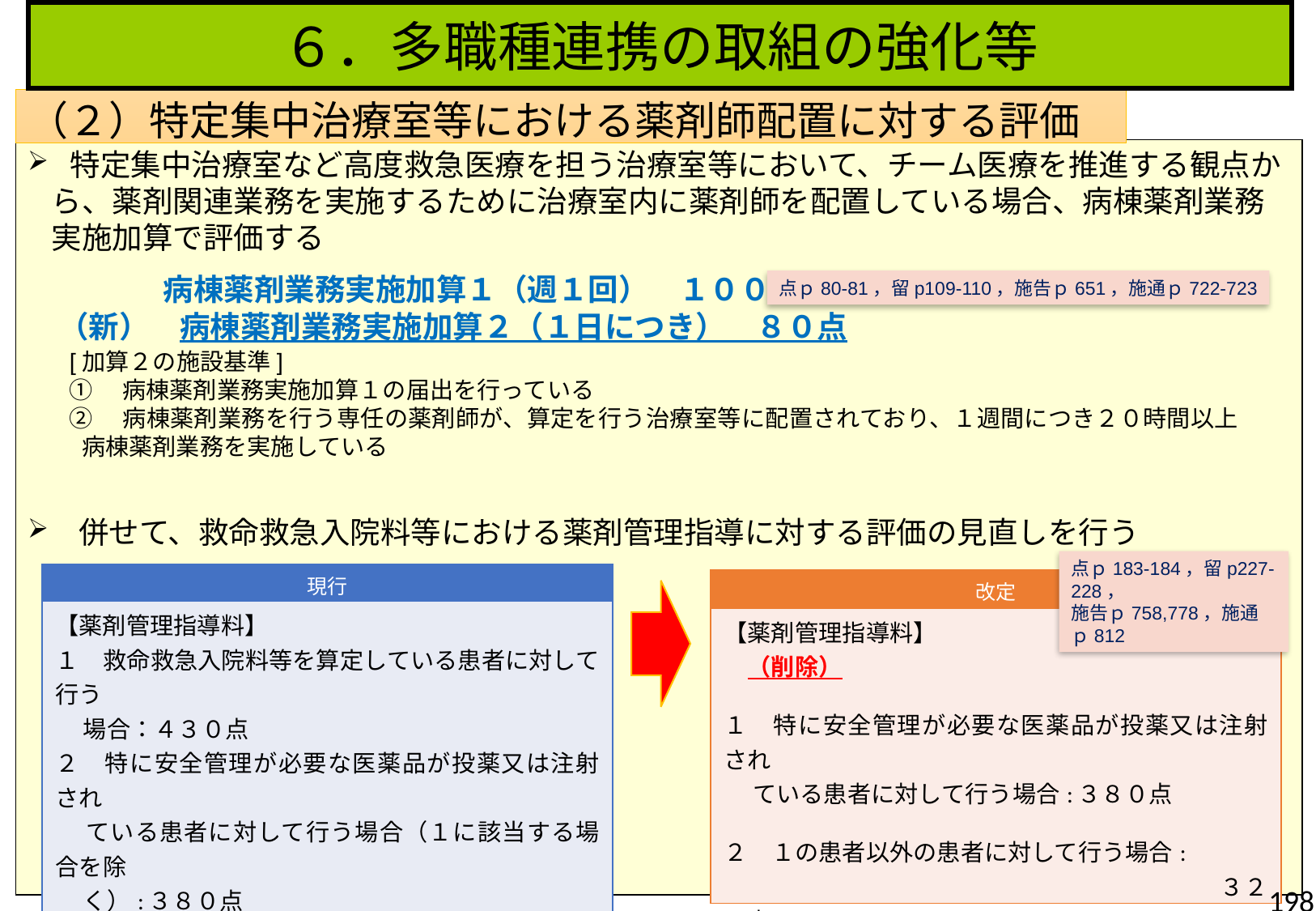

６．多職種連携の取組の強化等
（２）特定集中治療室等における薬剤師配置に対する評価
  特定集中治療室など高度救急医療を担う治療室等において、チーム医療を推進する観点から、薬剤関連業務を実施するために治療室内に薬剤師を配置している場合、病棟薬剤業務実施加算で評価する

　併せて、救命救急入院料等における薬剤管理指導に対する評価の見直しを行う

　　　  病棟薬剤業務実施加算１（週１回）　１００点
（新）　病棟薬剤業務実施加算２（１日につき）　８０点
点ｐ80-81，留p109-110，施告ｐ651，施通ｐ722-723
[加算２の施設基準]
①　病棟薬剤業務実施加算１の届出を行っている
②　病棟薬剤業務を行う専任の薬剤師が、算定を行う治療室等に配置されており、１週間につき２０時間以上病棟薬剤業務を実施している
点ｐ183-184，留p227-228，
施告ｐ758,778，施通ｐ812
| 現行 |
| --- |
| 【薬剤管理指導料】 １　救命救急入院料等を算定している患者に対して行う 場合：４３０点 ２　特に安全管理が必要な医薬品が投薬又は注射され 　 ている患者に対して行う場合（１に該当する場合を除 く）:３８０点 ３　１及び２の患者以外の患者に対して行う場合: ３２５点 |
| 改定 |
| --- |
| 【薬剤管理指導料】 　（削除） １　特に安全管理が必要な医薬品が投薬又は注射され 　 ている患者に対して行う場合:３８０点 ２　１の患者以外の患者に対して行う場合: ３２５点 |

198